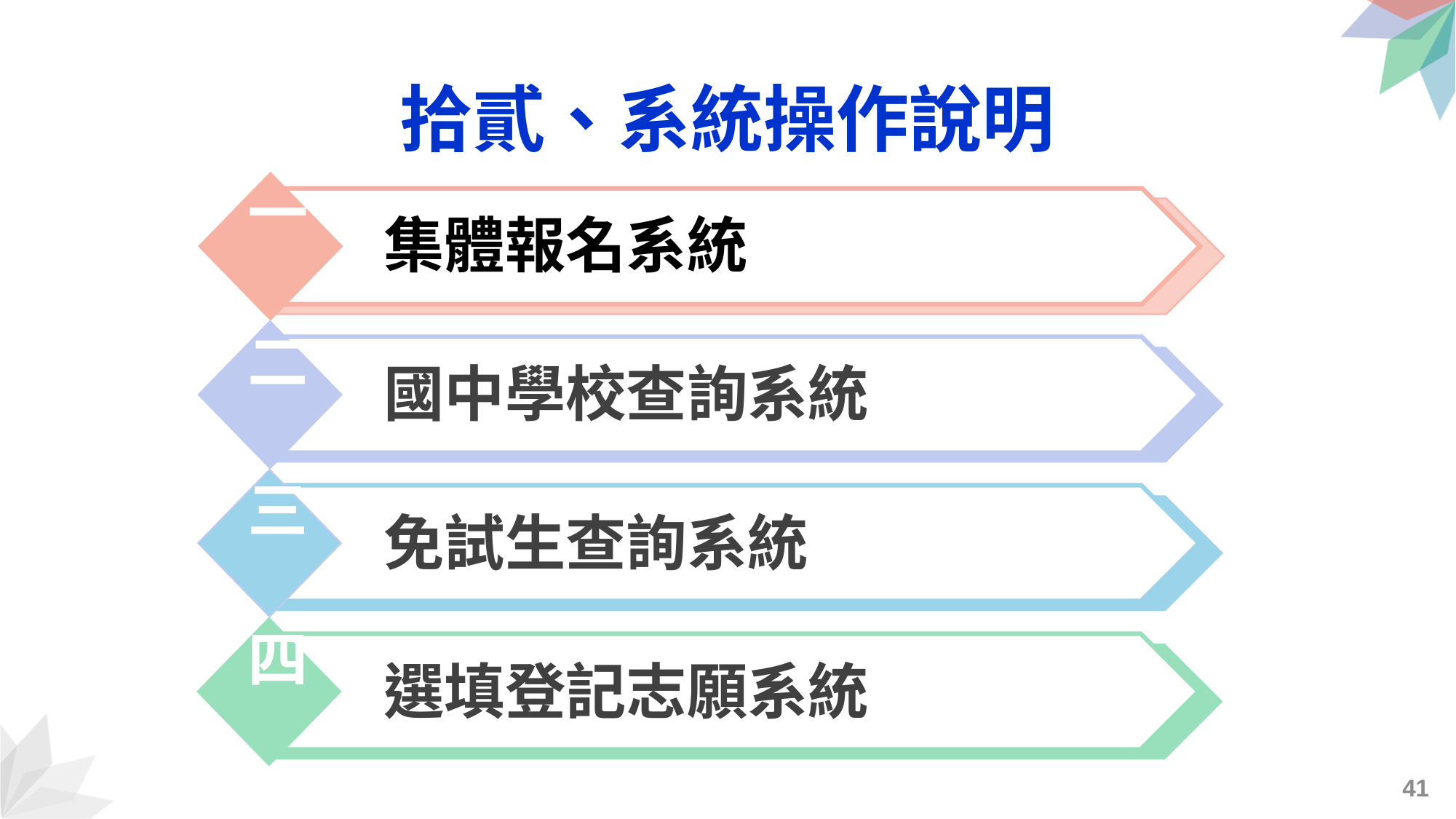

# 拾貳、系統操作說明

集體報名系統
一

國中學校查詢系統
二

免試生查詢系統
三

選填登記志願系統
四
41